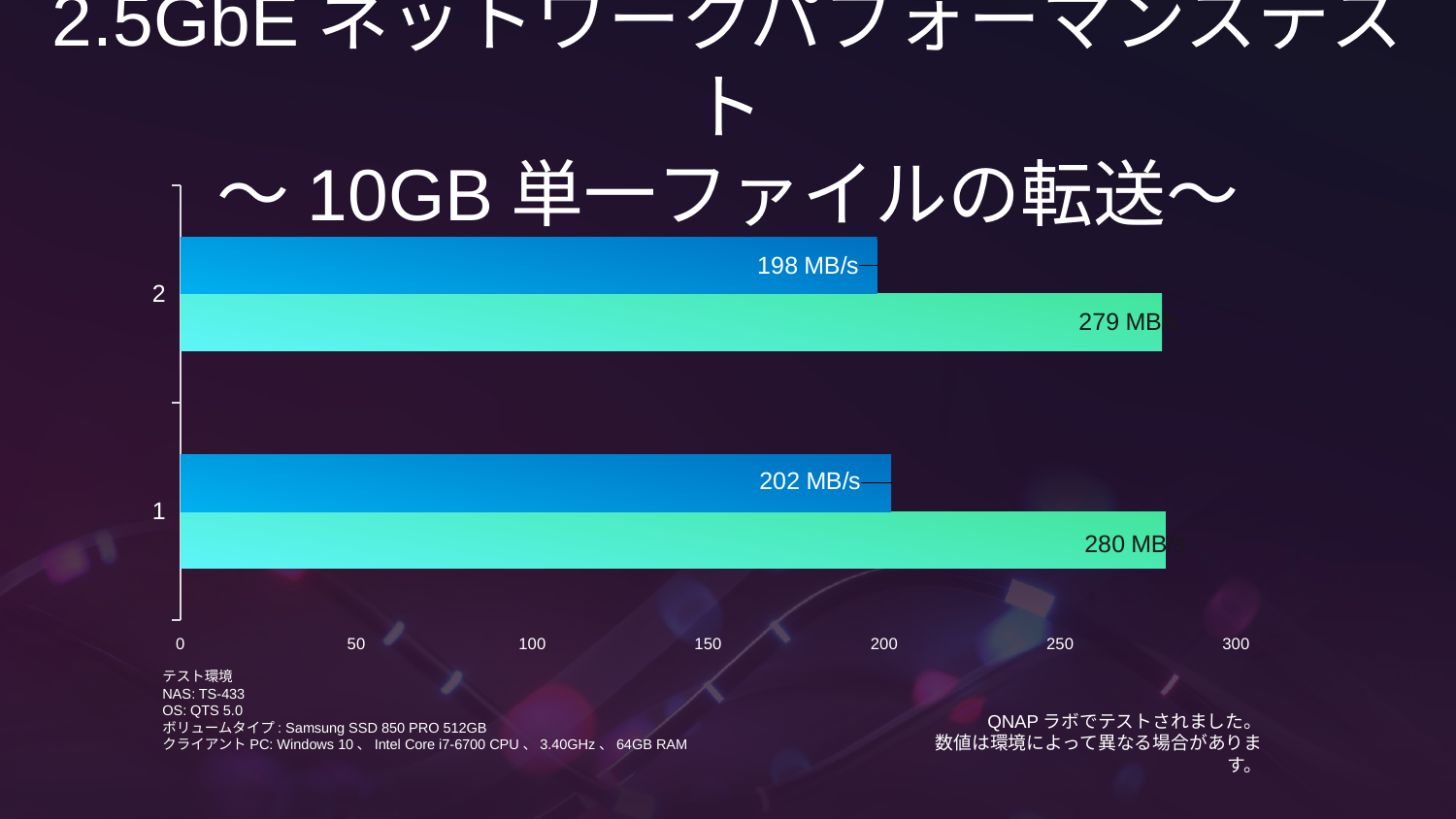

# 2.5GbEネットワークパフォーマンステスト ～10GB単一ファイルの転送～

### Chart

| Category |  |  |
|---|---|---|
テスト環境
NAS: TS-433
OS: QTS 5.0
ボリュームタイプ: Samsung SSD 850 PRO 512GB
クライアントPC: Windows 10、Intel Core i7-6700 CPU、3.40GHz、64GB RAM
QNAPラボでテストされました。
数値は環境によって異なる場合があります。